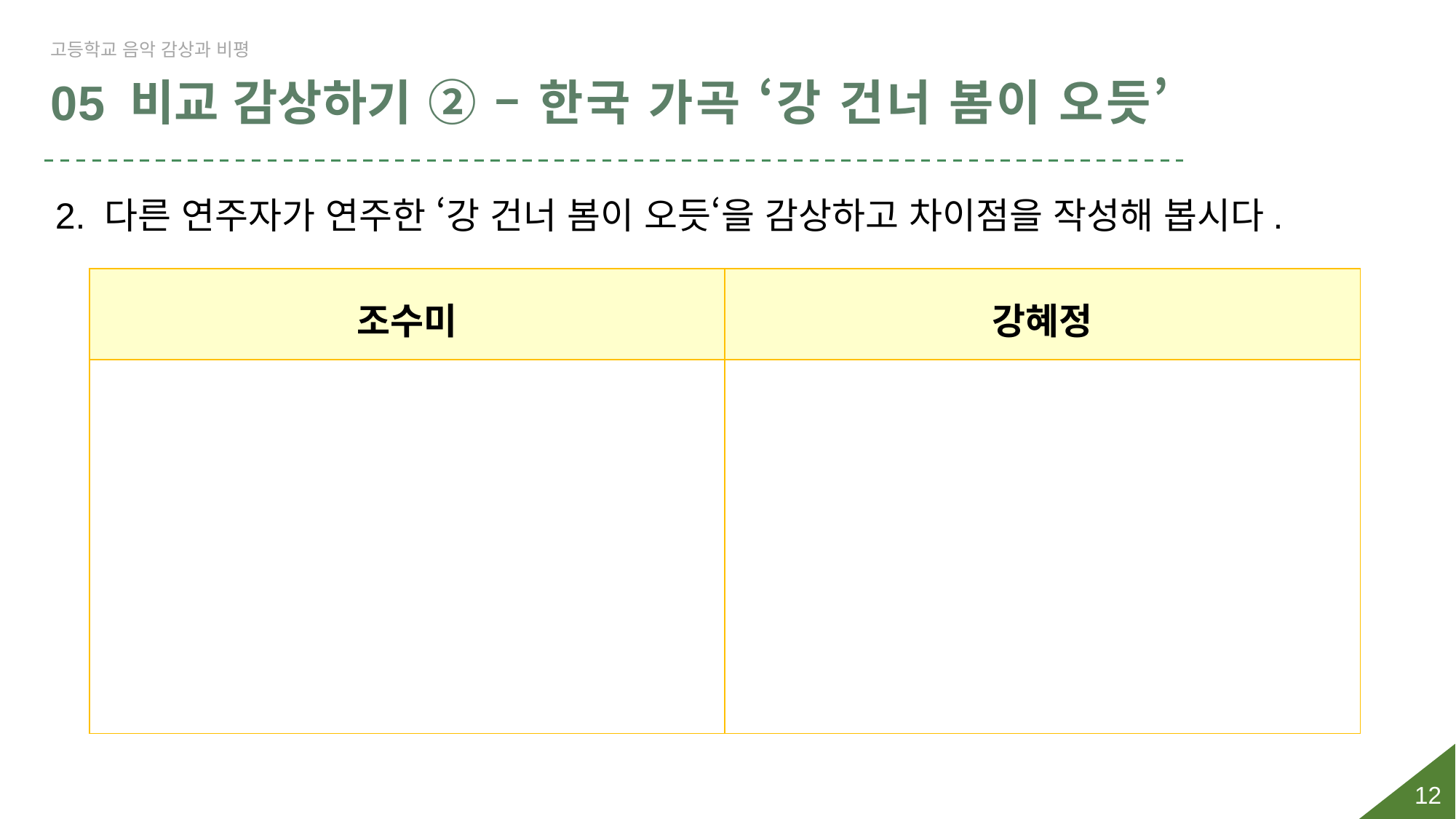

고등학교 음악 감상과 비평
05 비교 감상하기 ② – 한국 가곡 ‘강 건너 봄이 오듯’
2. 다른 연주자가 연주한 ‘강 건너 봄이 오듯‘을 감상하고 차이점을 작성해 봅시다.
| 조수미 | 강혜정 |
| --- | --- |
|  |  |

12